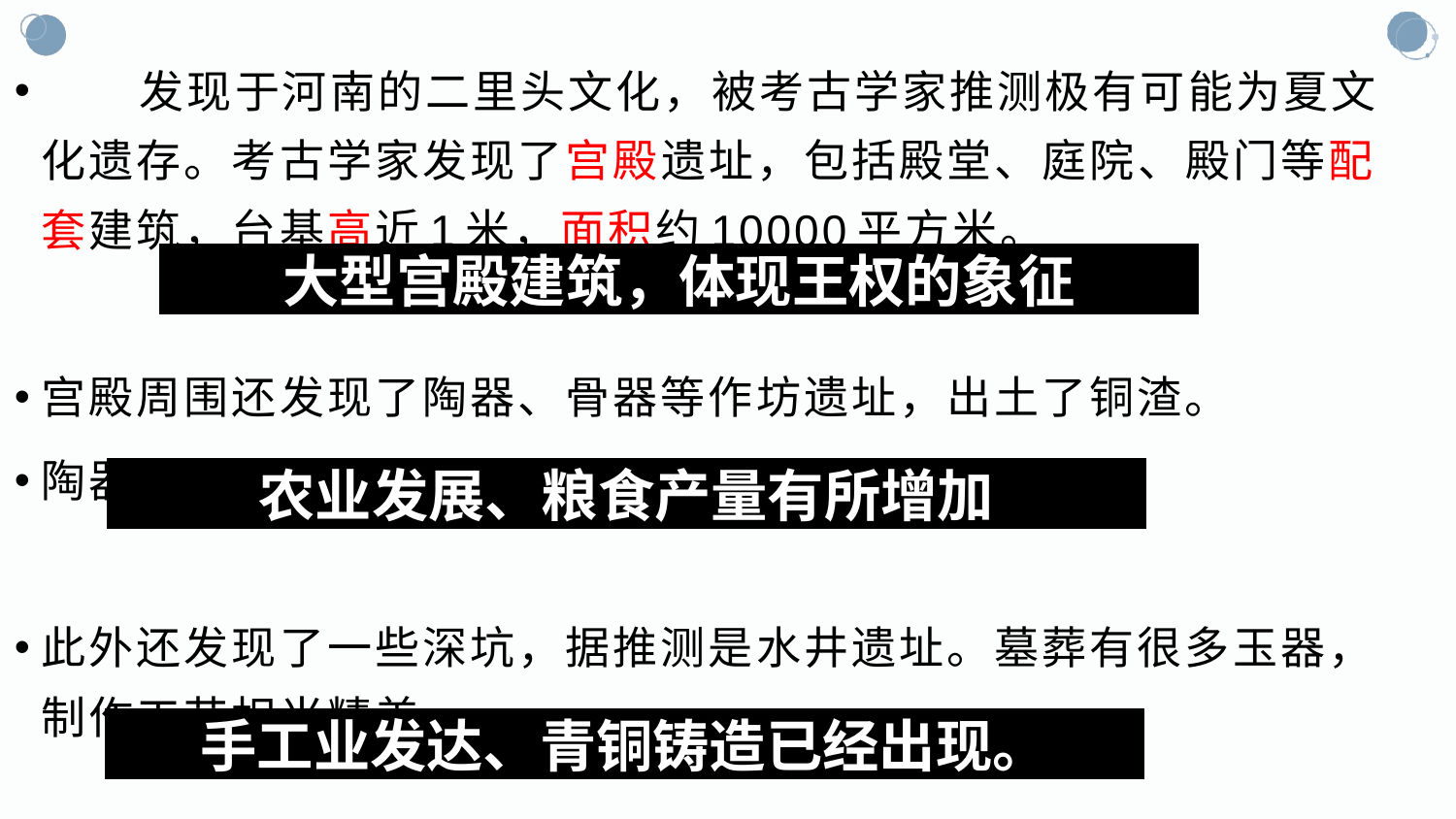

发现于河南的二里头文化，被考古学家推测极有可能为夏文化遗存。考古学家发现了宫殿遗址，包括殿堂、庭院、殿门等配套建筑，台基高近1米，面积约10000平方米。

宫殿周围还发现了陶器、骨器等作坊遗址，出土了铜渣。
陶器中占比例最大的是酒器，为前所罕见。

此外还发现了一些深坑，据推测是水井遗址。墓葬有很多玉器，制作工艺相当精美。

大型宫殿建筑，体现王权的象征
农业发展、粮食产量有所增加
手工业发达、青铜铸造已经出现。